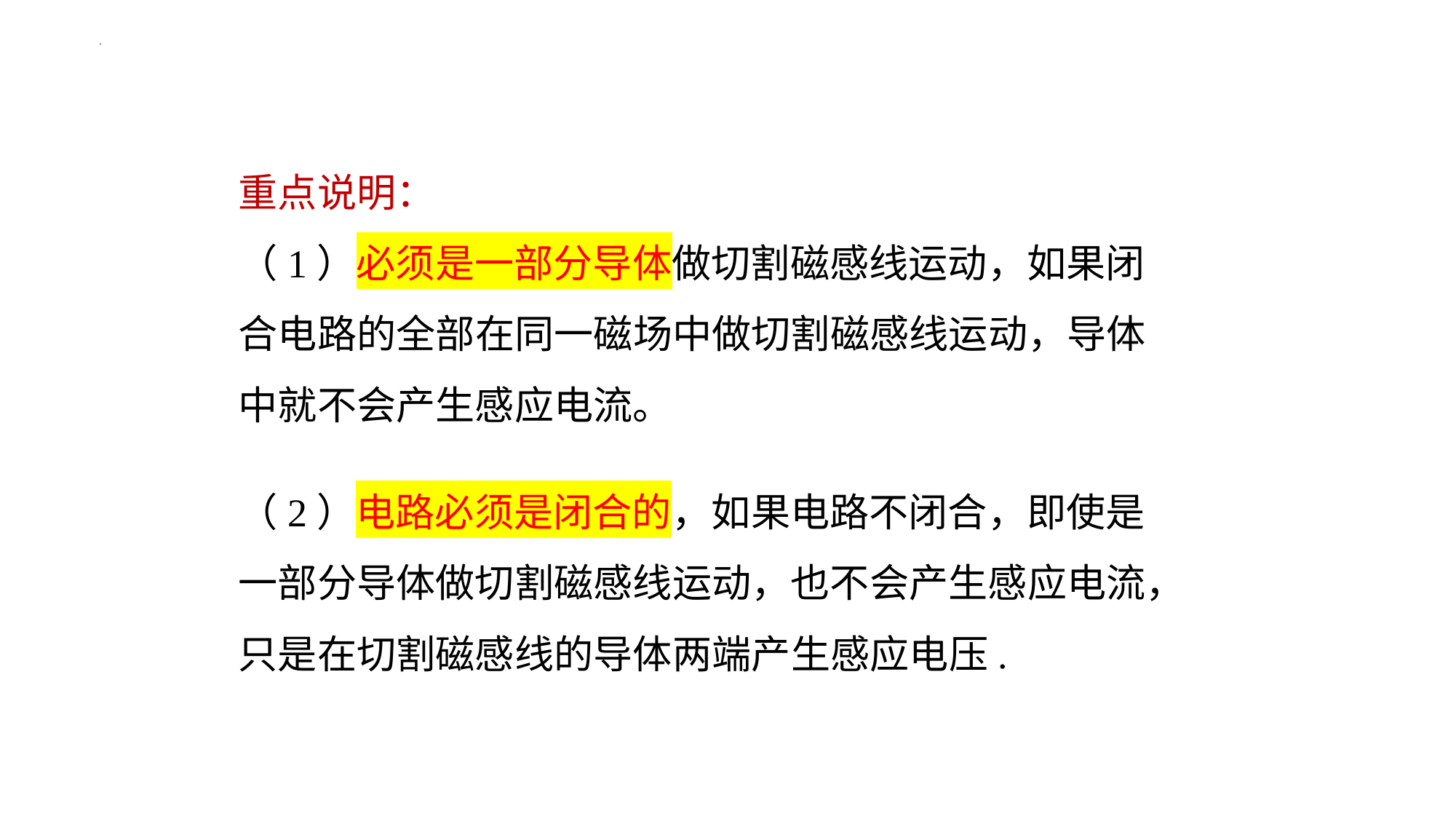

重点说明：
（1）必须是一部分导体做切割磁感线运动，如果闭合电路的全部在同一磁场中做切割磁感线运动，导体中就不会产生感应电流。
（2）电路必须是闭合的，如果电路不闭合，即使是一部分导体做切割磁感线运动，也不会产生感应电流，只是在切割磁感线的导体两端产生感应电压.